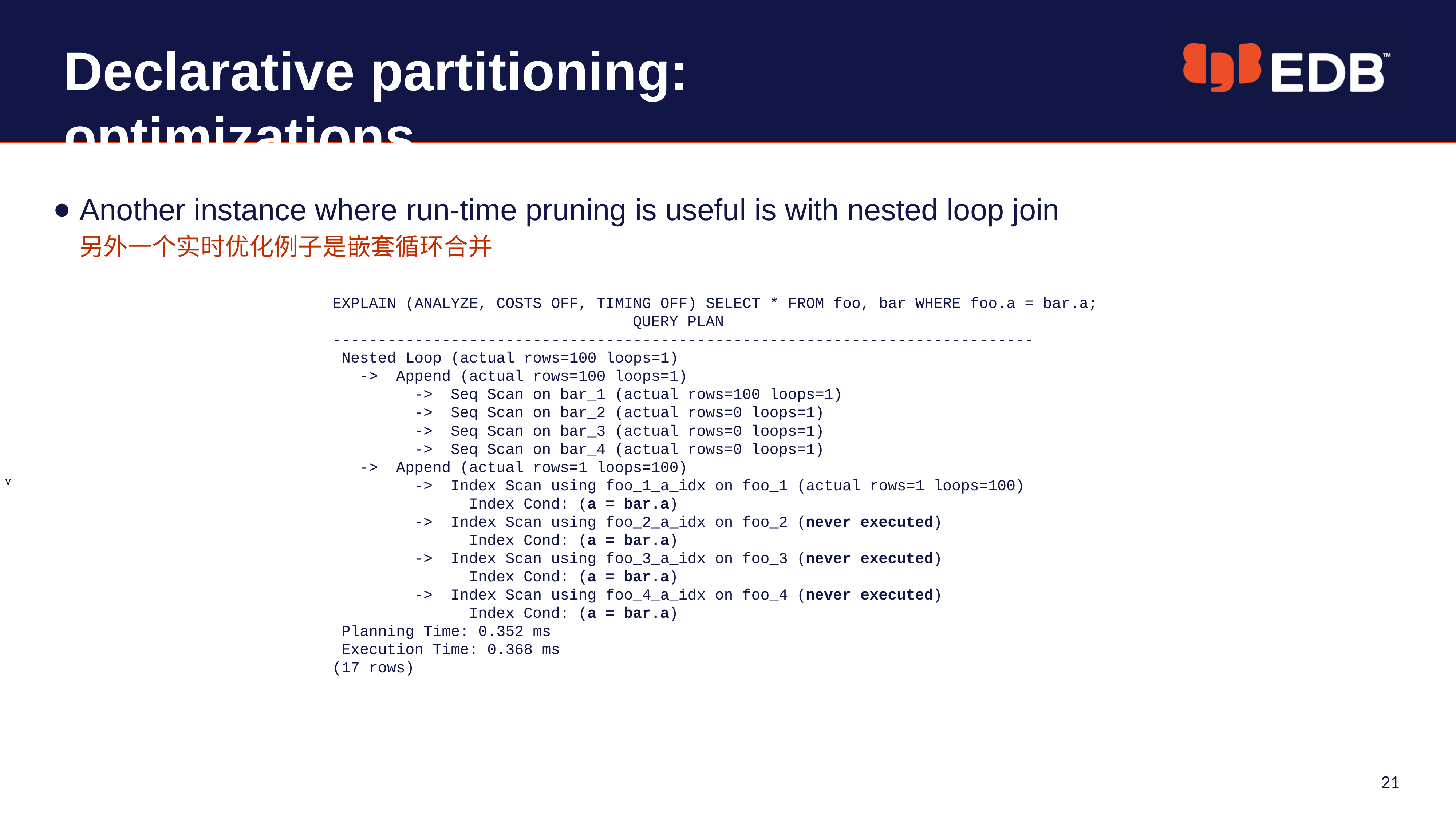

Declarative partitioning: optimizations
Another instance where run-time pruning is useful is with nested loop join
另外一个实时优化例子是嵌套循环合并
EXPLAIN (ANALYZE, COSTS OFF, TIMING OFF) SELECT * FROM foo, bar WHERE foo.a = bar.a;
                                 QUERY PLAN
-----------------------------------------------------------------------------
 Nested Loop (actual rows=100 loops=1)
   ->  Append (actual rows=100 loops=1)
         ->  Seq Scan on bar_1 (actual rows=100 loops=1)
         ->  Seq Scan on bar_2 (actual rows=0 loops=1)
         ->  Seq Scan on bar_3 (actual rows=0 loops=1)
         ->  Seq Scan on bar_4 (actual rows=0 loops=1)
   ->  Append (actual rows=1 loops=100)
         ->  Index Scan using foo_1_a_idx on foo_1 (actual rows=1 loops=100)
               Index Cond: (a = bar.a)
         ->  Index Scan using foo_2_a_idx on foo_2 (never executed)
               Index Cond: (a = bar.a)
         ->  Index Scan using foo_3_a_idx on foo_3 (never executed)
               Index Cond: (a = bar.a)
         ->  Index Scan using foo_4_a_idx on foo_4 (never executed)
               Index Cond: (a = bar.a)
 Planning Time: 0.352 ms
 Execution Time: 0.368 ms
(17 rows)
21
21